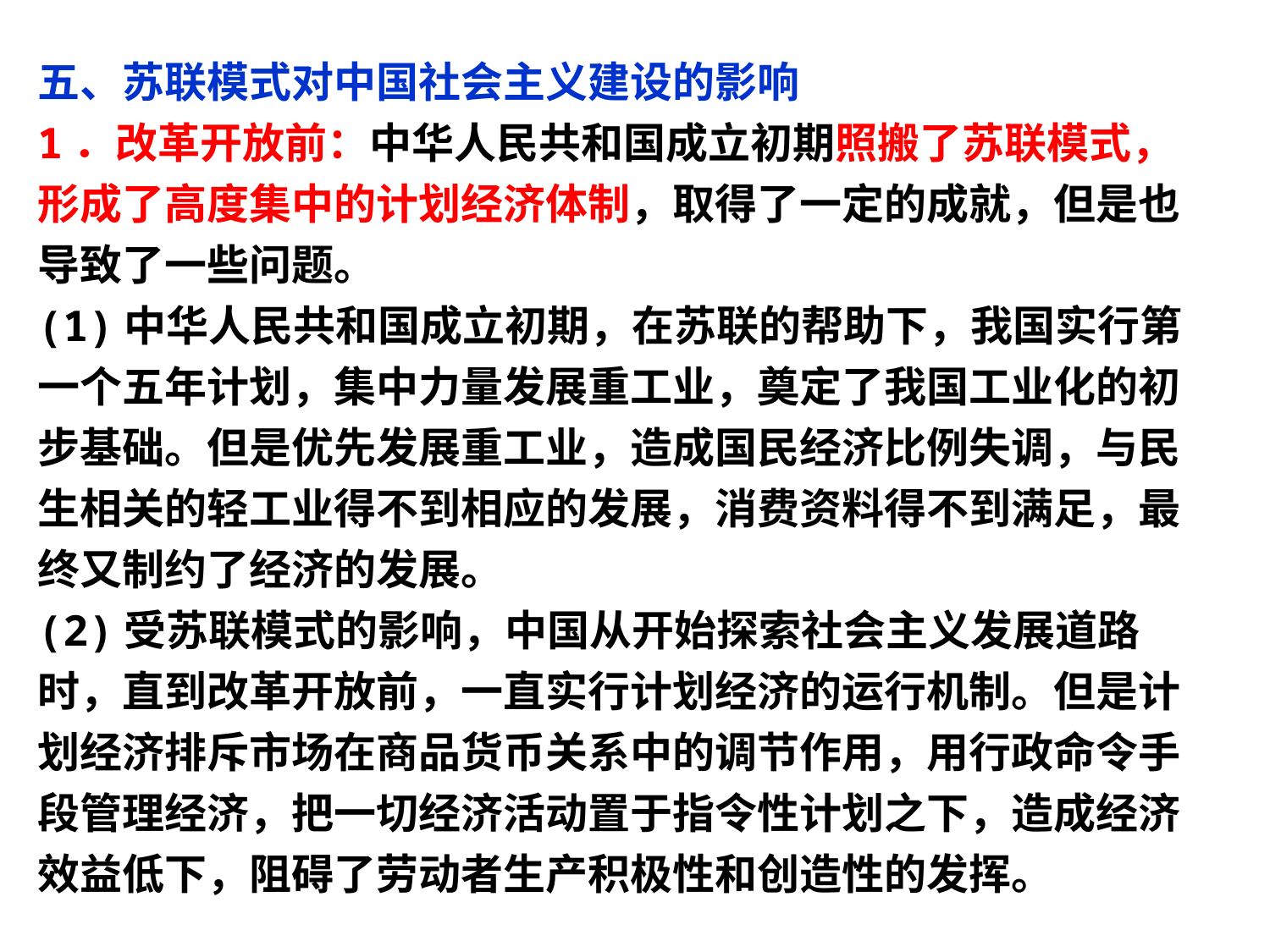

五、苏联模式对中国社会主义建设的影响
1．改革开放前：中华人民共和国成立初期照搬了苏联模式，形成了高度集中的计划经济体制，取得了一定的成就，但是也导致了一些问题。
(1)中华人民共和国成立初期，在苏联的帮助下，我国实行第一个五年计划，集中力量发展重工业，奠定了我国工业化的初步基础。但是优先发展重工业，造成国民经济比例失调，与民生相关的轻工业得不到相应的发展，消费资料得不到满足，最终又制约了经济的发展。
(2)受苏联模式的影响，中国从开始探索社会主义发展道路时，直到改革开放前，一直实行计划经济的运行机制。但是计划经济排斥市场在商品货币关系中的调节作用，用行政命令手段管理经济，把一切经济活动置于指令性计划之下，造成经济效益低下，阻碍了劳动者生产积极性和创造性的发挥。